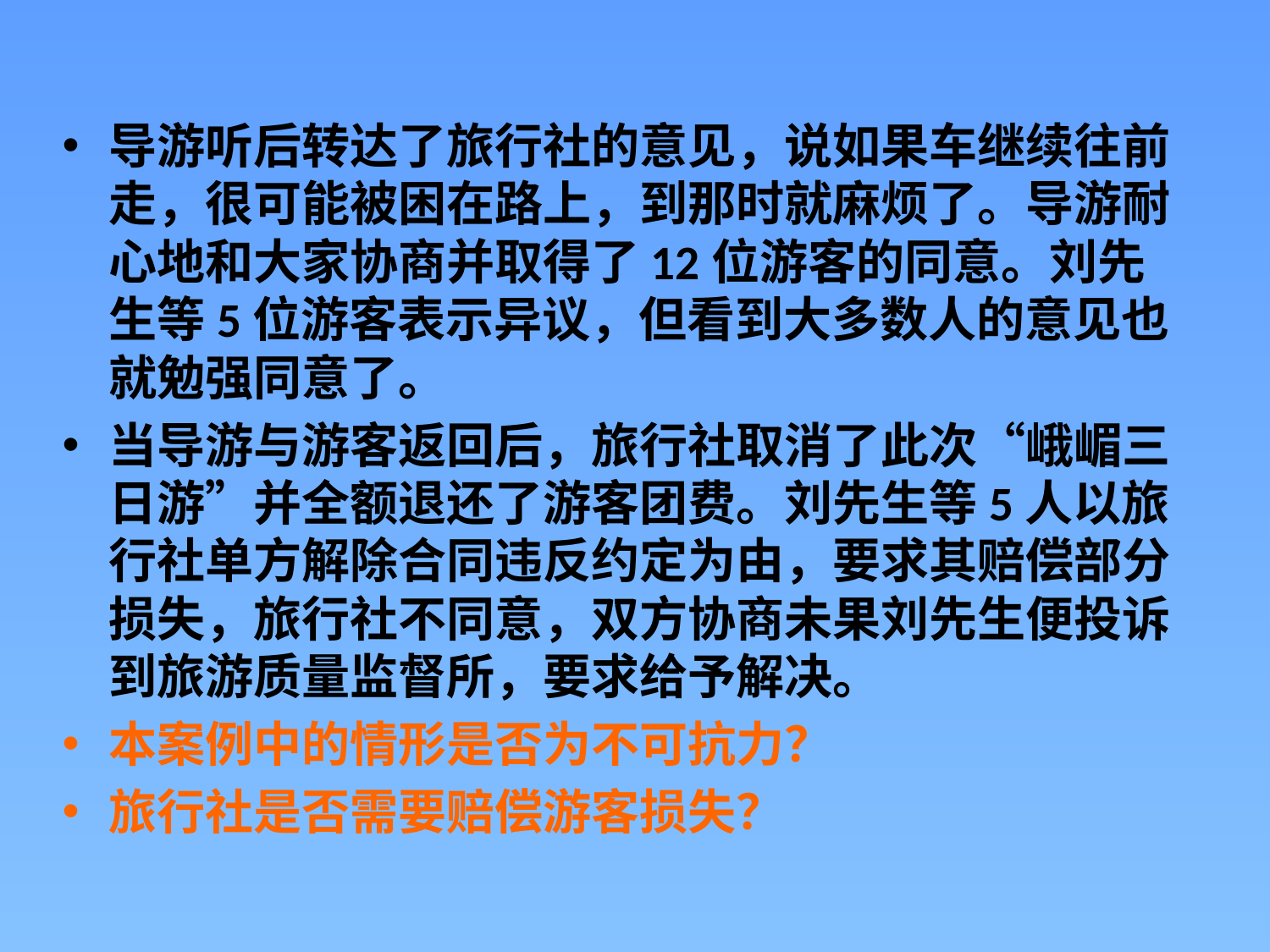

#
导游听后转达了旅行社的意见，说如果车继续往前走，很可能被困在路上，到那时就麻烦了。导游耐心地和大家协商并取得了12位游客的同意。刘先生等5位游客表示异议，但看到大多数人的意见也就勉强同意了。
当导游与游客返回后，旅行社取消了此次“峨嵋三日游”并全额退还了游客团费。刘先生等5人以旅行社单方解除合同违反约定为由，要求其赔偿部分损失，旅行社不同意，双方协商未果刘先生便投诉到旅游质量监督所，要求给予解决。
本案例中的情形是否为不可抗力？
旅行社是否需要赔偿游客损失？